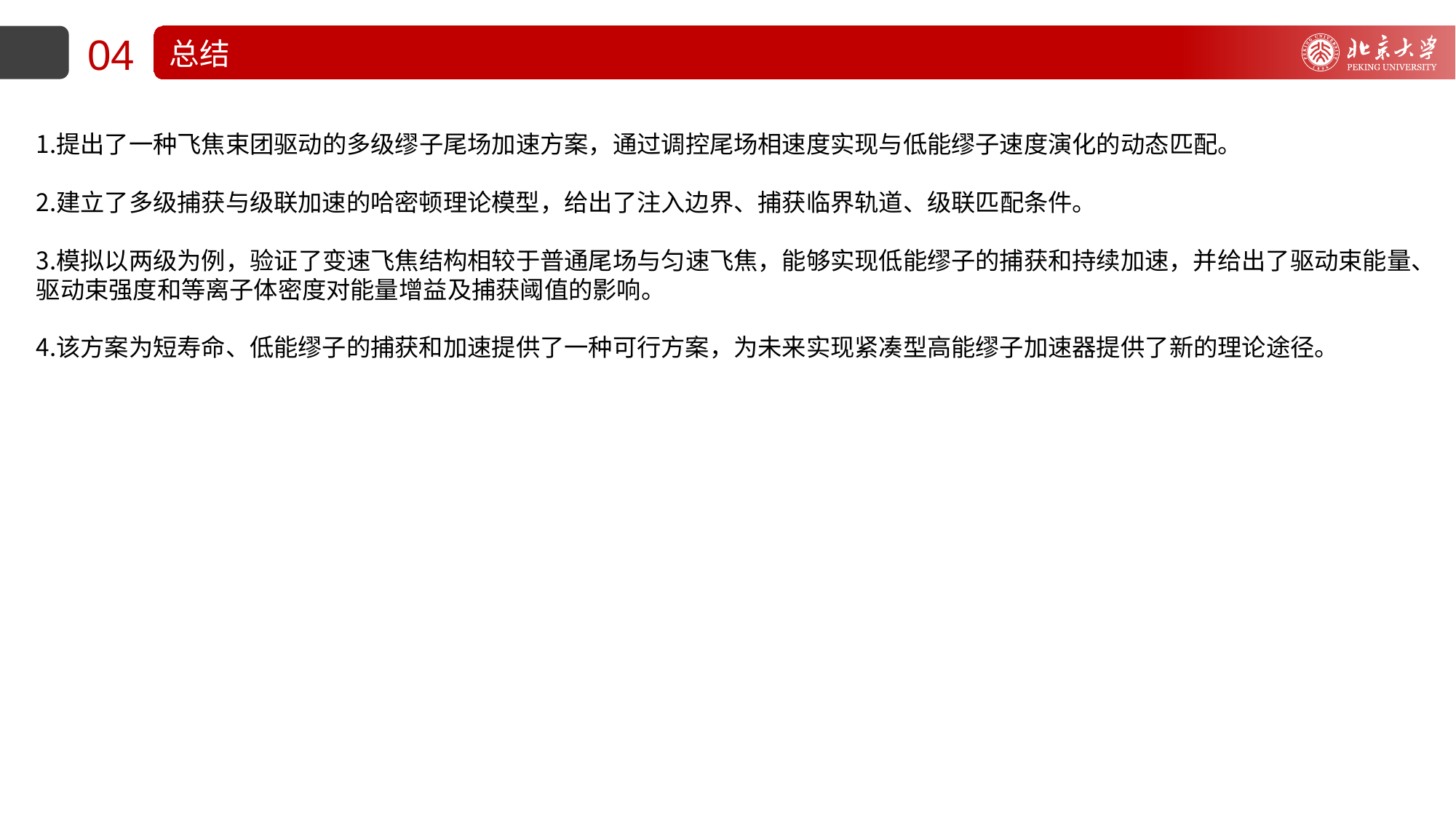

04

总结

提出了一种飞焦束团驱动的多级缪子尾场加速方案，通过调控尾场相速度实现与低能缪子速度演化的动态匹配。

建立了多级捕获与级联加速的哈密顿理论模型，给出了注入边界、捕获临界轨道、级联匹配条件。

模拟以两级为例，验证了变速飞焦结构相较于普通尾场与匀速飞焦，能够实现低能缪子的捕获和持续加速，并给出了驱动束能量、驱动束强度和等离子体密度对能量增益及捕获阈值的影响。

该方案为短寿命、低能缪子的捕获和加速提供了一种可行方案，为未来实现紧凑型高能缪子加速器提供了新的理论途径。
23